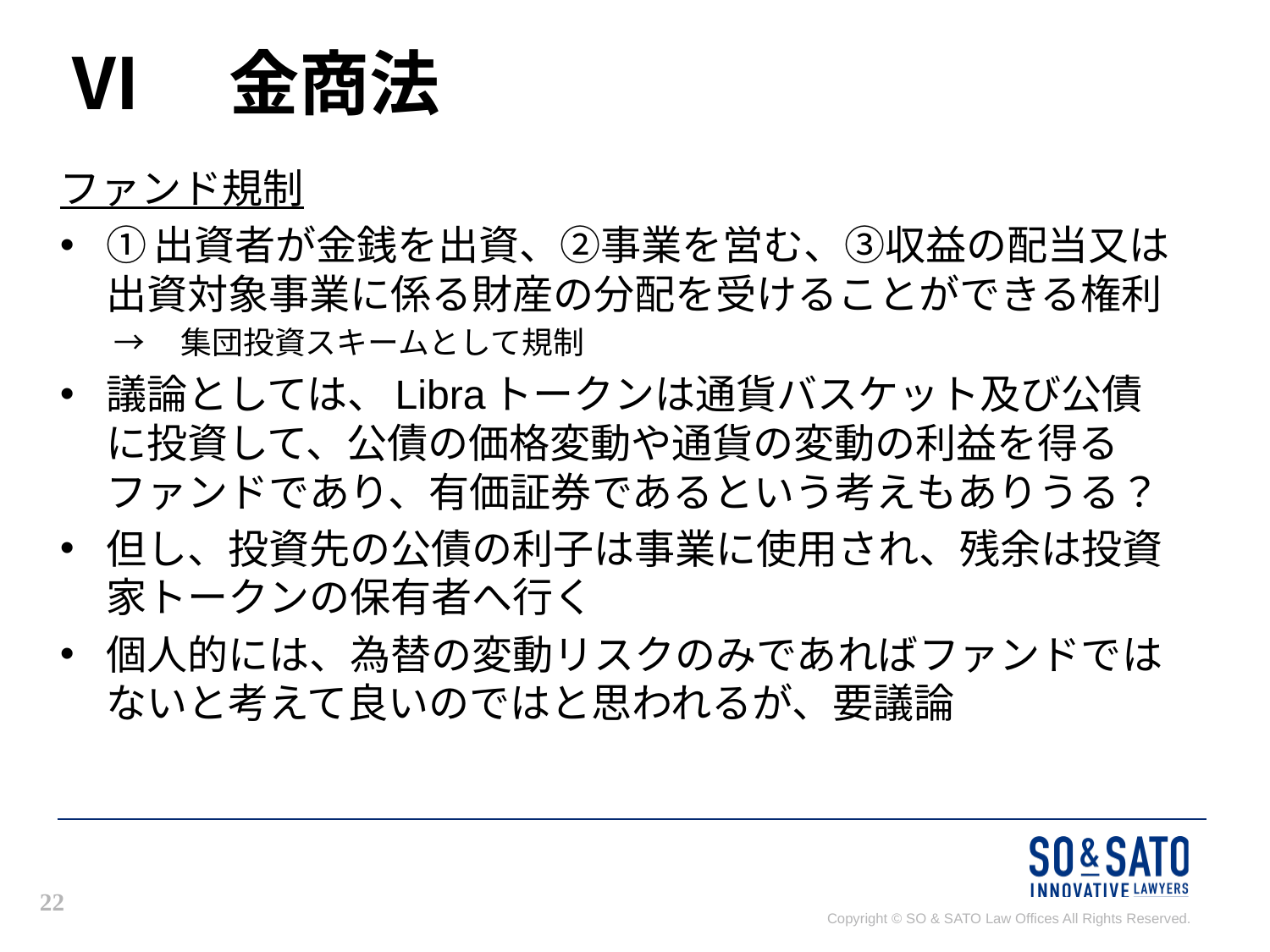

# Ⅵ　金商法
ファンド規制
①出資者が金銭を出資、②事業を営む、③収益の配当又は出資対象事業に係る財産の分配を受けることができる権利
→　集団投資スキームとして規制
議論としては、Libraトークンは通貨バスケット及び公債に投資して、公債の価格変動や通貨の変動の利益を得るファンドであり、有価証券であるという考えもありうる？
但し、投資先の公債の利子は事業に使用され、残余は投資家トークンの保有者へ行く
個人的には、為替の変動リスクのみであればファンドではないと考えて良いのではと思われるが、要議論

22